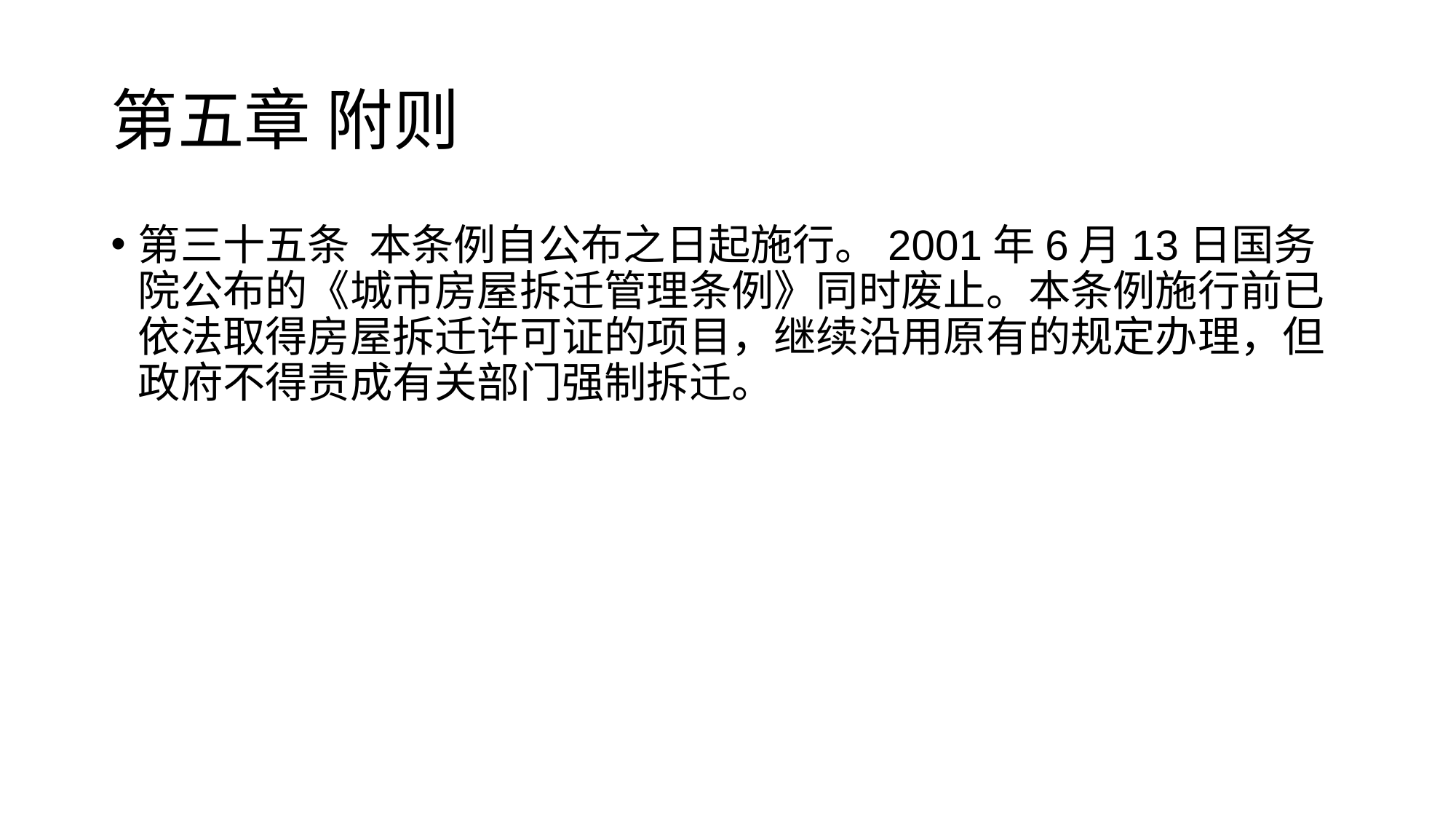

# 第五章 附则
第三十五条  本条例自公布之日起施行。2001年6月13日国务院公布的《城市房屋拆迁管理条例》同时废止。本条例施行前已依法取得房屋拆迁许可证的项目，继续沿用原有的规定办理，但政府不得责成有关部门强制拆迁。